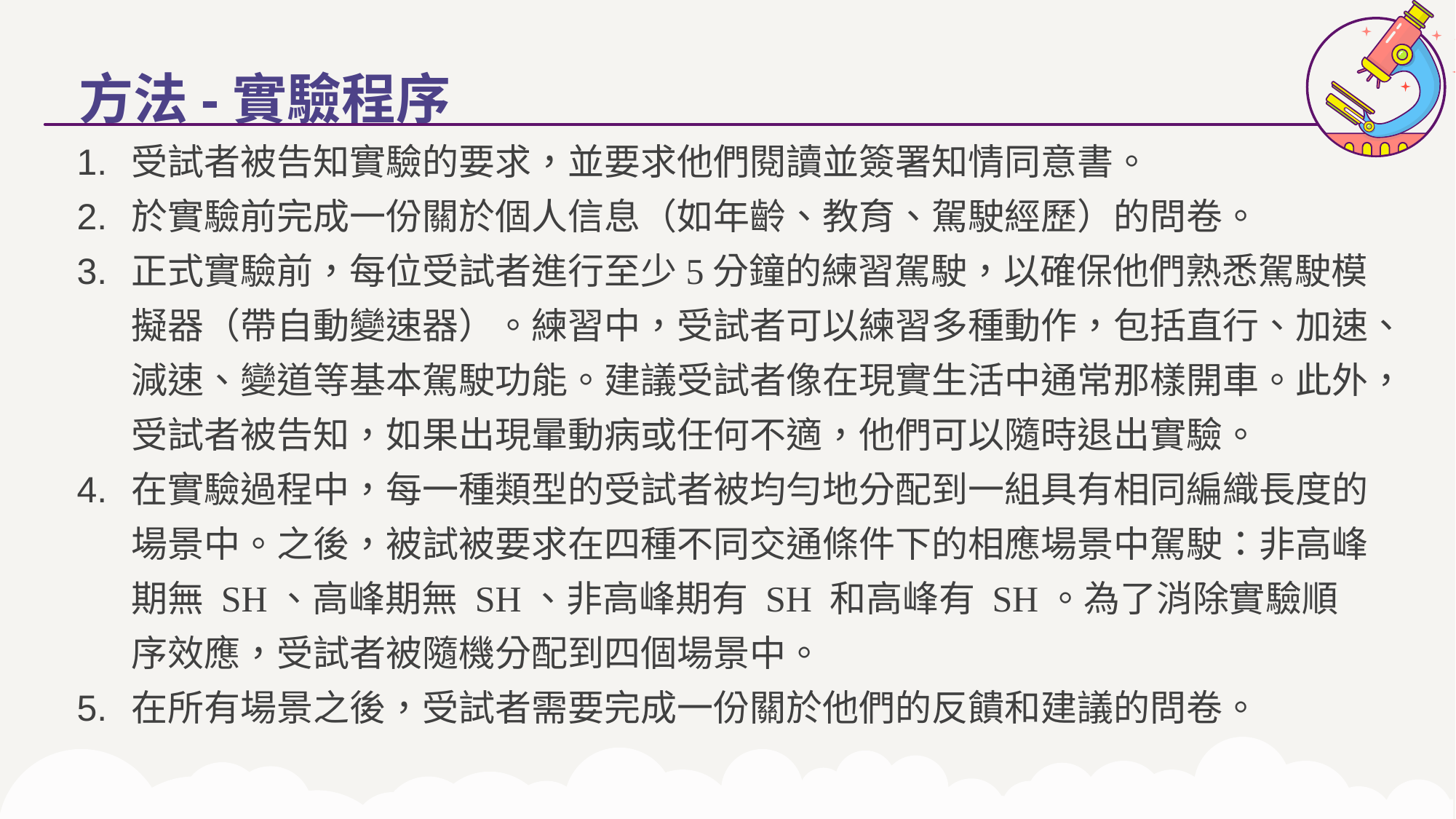

方法-實驗程序
受試者被告知實驗的要求，並要求他們閱讀並簽署知情同意書。
於實驗前完成一份關於個人信息（如年齡、教育、駕駛經歷）的問卷。
正式實驗前，每位受試者進行至少5分鐘的練習駕駛，以確保他們熟悉駕駛模擬器（帶自動變速器）。練習中，受試者可以練習多種動作，包括直行、加速、減速、變道等基本駕駛功能。建議受試者像在現實生活中通常那樣開車。此外，受試者被告知，如果出現暈動病或任何不適，他們可以隨時退出實驗。
在實驗過程中，每一種類型的受試者被均勻地分配到一組具有相同編織長度的場景中。之後，被試被要求在四種不同交通條件下的相應場景中駕駛：非高峰期無 SH、高峰期無 SH、非高峰期有 SH 和高峰有 SH。為了消除實驗順序效應，受試者被隨機分配到四個場景中。
在所有場景之後，受試者需要完成一份關於他們的反饋和建議的問卷。